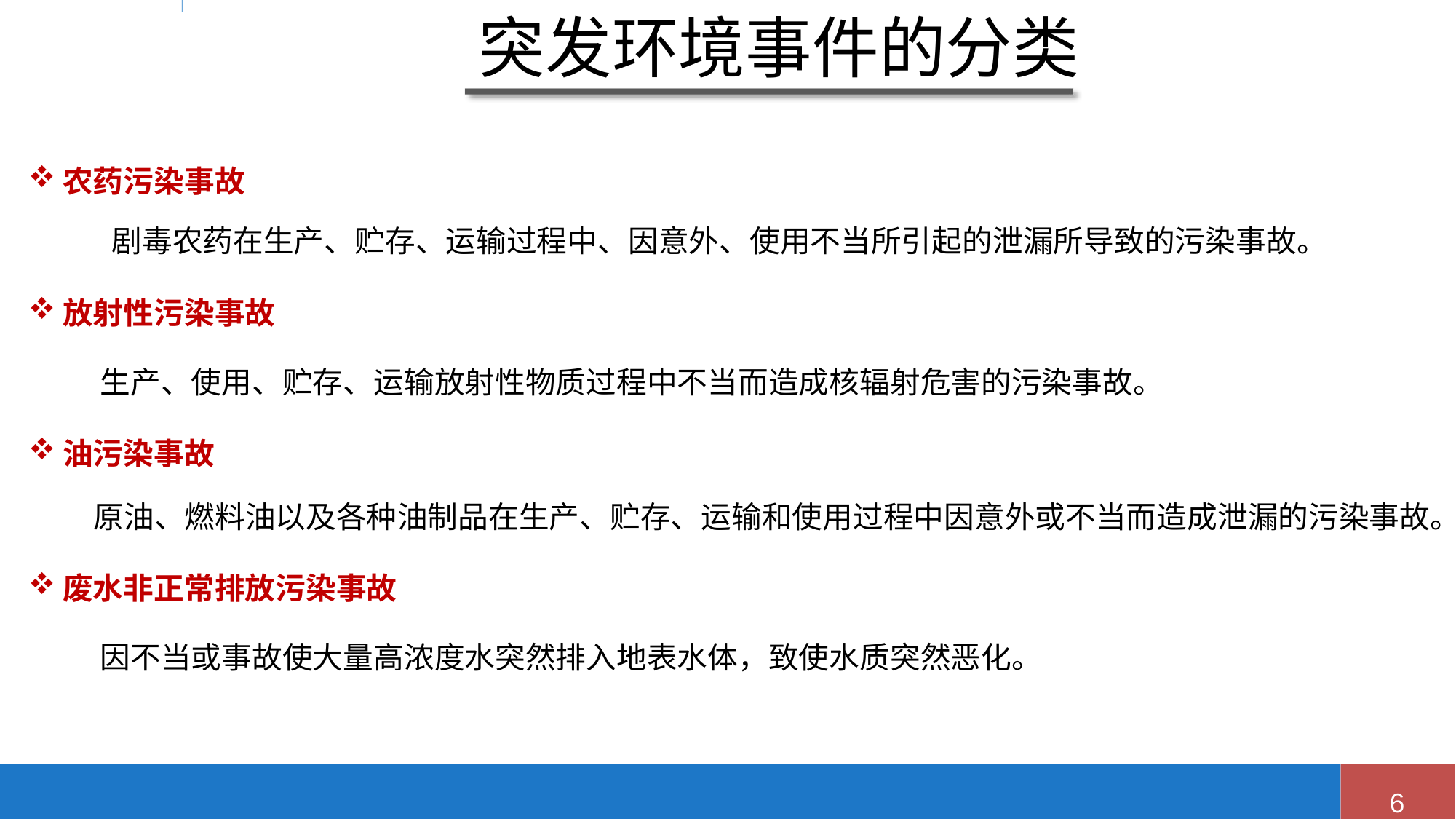

# 突发环境事件的分类

农药污染事故
       剧毒农药在生产、贮存、运输过程中、因意外、使用不当所引起的泄漏所导致的污染事故。
放射性污染事故
           生产、使用、贮存、运输放射性物质过程中不当而造成核辐射危害的污染事故。
油污染事故
          原油、燃料油以及各种油制品在生产、贮存、运输和使用过程中因意外或不当而造成泄漏的污染事故。
废水非正常排放污染事故
           因不当或事故使大量高浓度水突然排入地表水体，致使水质突然恶化。

6